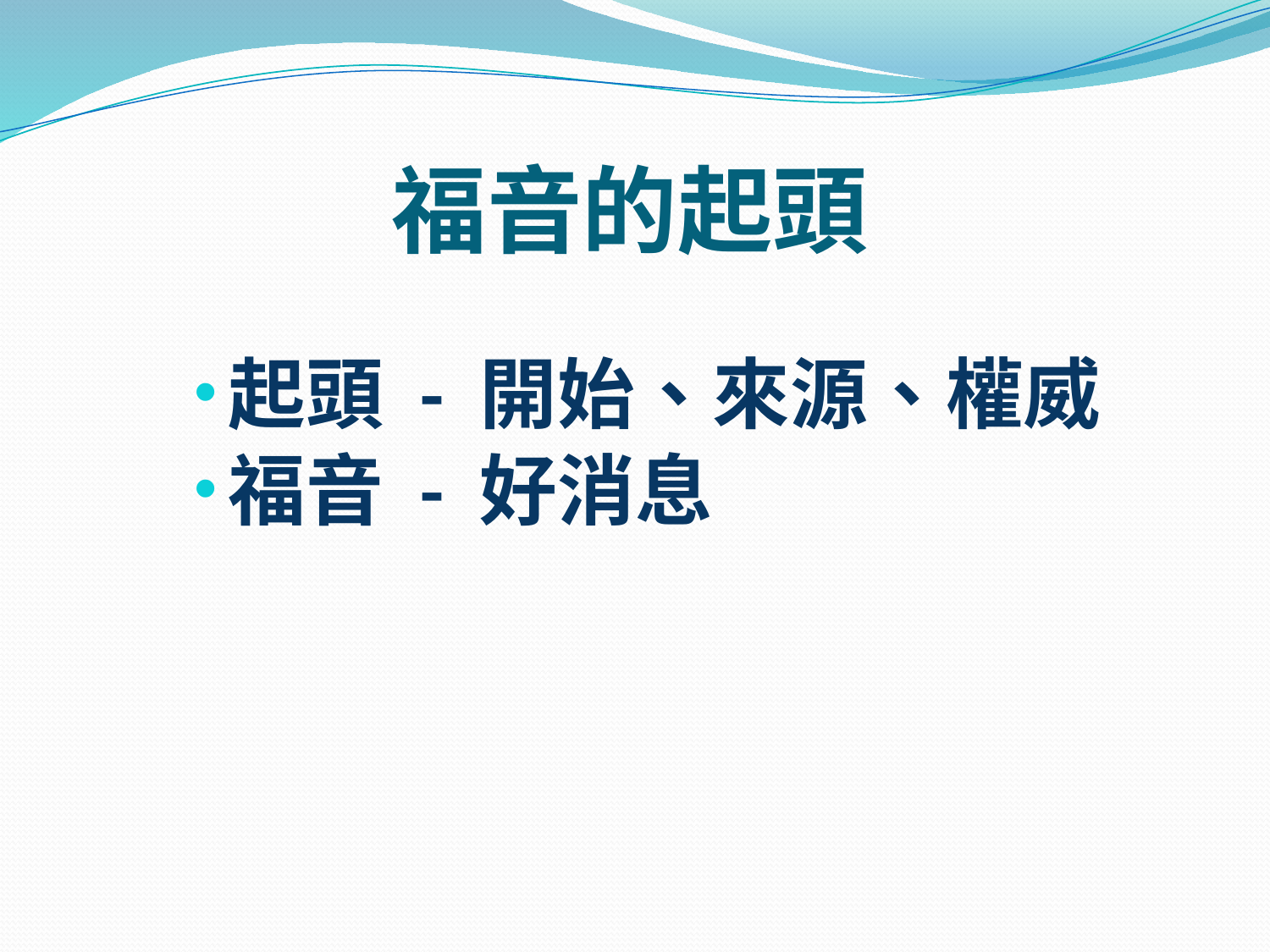

# 福音的起頭
起頭 - 開始、來源、權威
福音 - 好消息